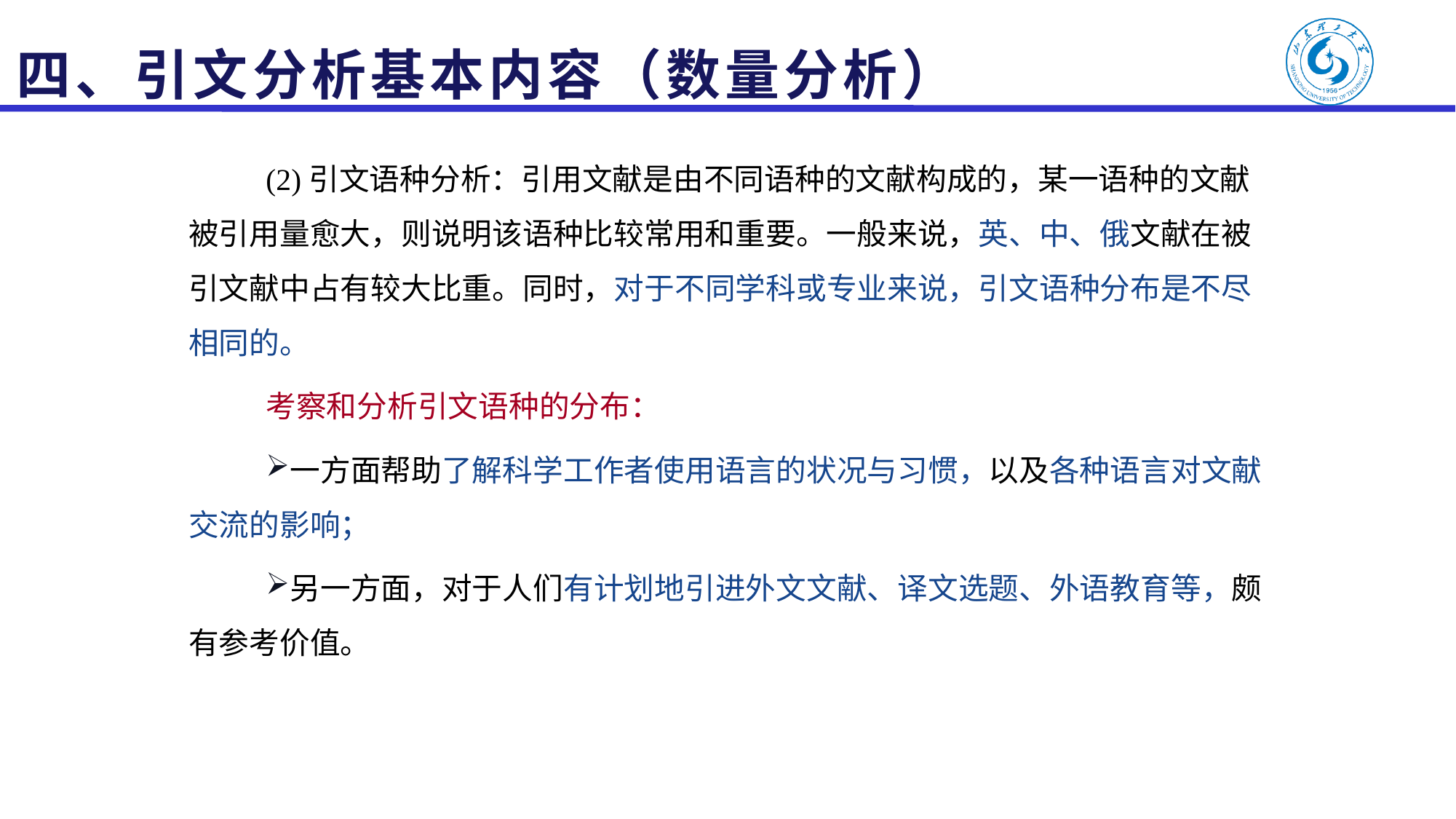

# 四、引文分析基本内容（数量分析）
(2)引文语种分析：引用文献是由不同语种的文献构成的，某一语种的文献被引用量愈大，则说明该语种比较常用和重要。一般来说，英、中、俄文献在被引文献中占有较大比重。同时，对于不同学科或专业来说，引文语种分布是不尽相同的。
考察和分析引文语种的分布：
一方面帮助了解科学工作者使用语言的状况与习惯，以及各种语言对文献交流的影响；
另一方面，对于人们有计划地引进外文文献、译文选题、外语教育等，颇有参考价值。